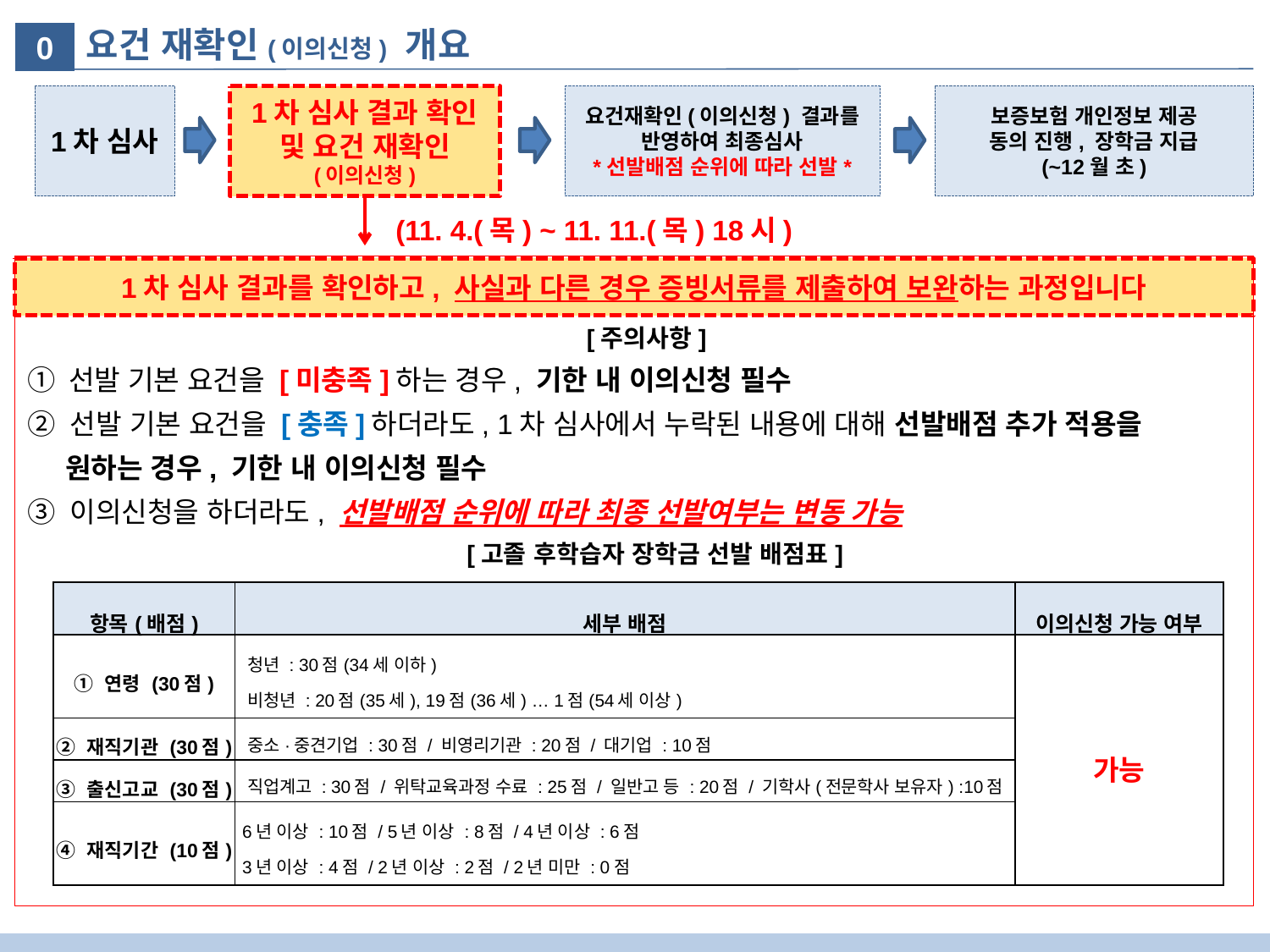

요건 재확인(이의신청) 개요
0
1차 심사
1차 심사 결과 확인
및 요건 재확인
(이의신청)
요건재확인(이의신청) 결과를
반영하여 최종심사
*선발배점 순위에 따라 선발*
보증보험 개인정보 제공
동의 진행, 장학금 지급
(~12월 초)

(11. 4.(목) ~ 11. 11.(목) 18시)

1차 심사 결과를 확인하고, 사실과 다른 경우 증빙서류를 제출하여 보완하는 과정입니다
[주의사항]
① 선발 기본 요건을 [미충족]하는 경우, 기한 내 이의신청 필수
② 선발 기본 요건을 [충족]하더라도, 1차 심사에서 누락된 내용에 대해 선발배점 추가 적용을
    원하는 경우, 기한 내 이의신청 필수
③ 이의신청을 하더라도, 선발배점 순위에 따라 최종 선발여부는 변동 가능

[고졸 후학습자 장학금 선발 배점표]
| 항목(배점) | 세부 배점 | 이의신청 가능 여부 |
| --- | --- | --- |
| ① 연령 (30점) | 청년 : 30점(34세 이하) 비청년 : 20점(35세), 19점(36세) … 1점(54세 이상) | 가능 |
| ② 재직기관 (30점) | 중소·중견기업 : 30점 / 비영리기관 : 20점 / 대기업 : 10점 |  |
| ③ 출신고교 (30점) | 직업계고 : 30점 / 위탁교육과정 수료 : 25점 / 일반고 등 : 20점 / 기학사(전문학사 보유자) :10점 |  |
| ④ 재직기간 (10점) | 6년 이상 : 10점 / 5년 이상 : 8점 / 4년 이상 : 6점 3년 이상 : 4점 / 2년 이상 : 2점 / 2년 미만 : 0점 |  |